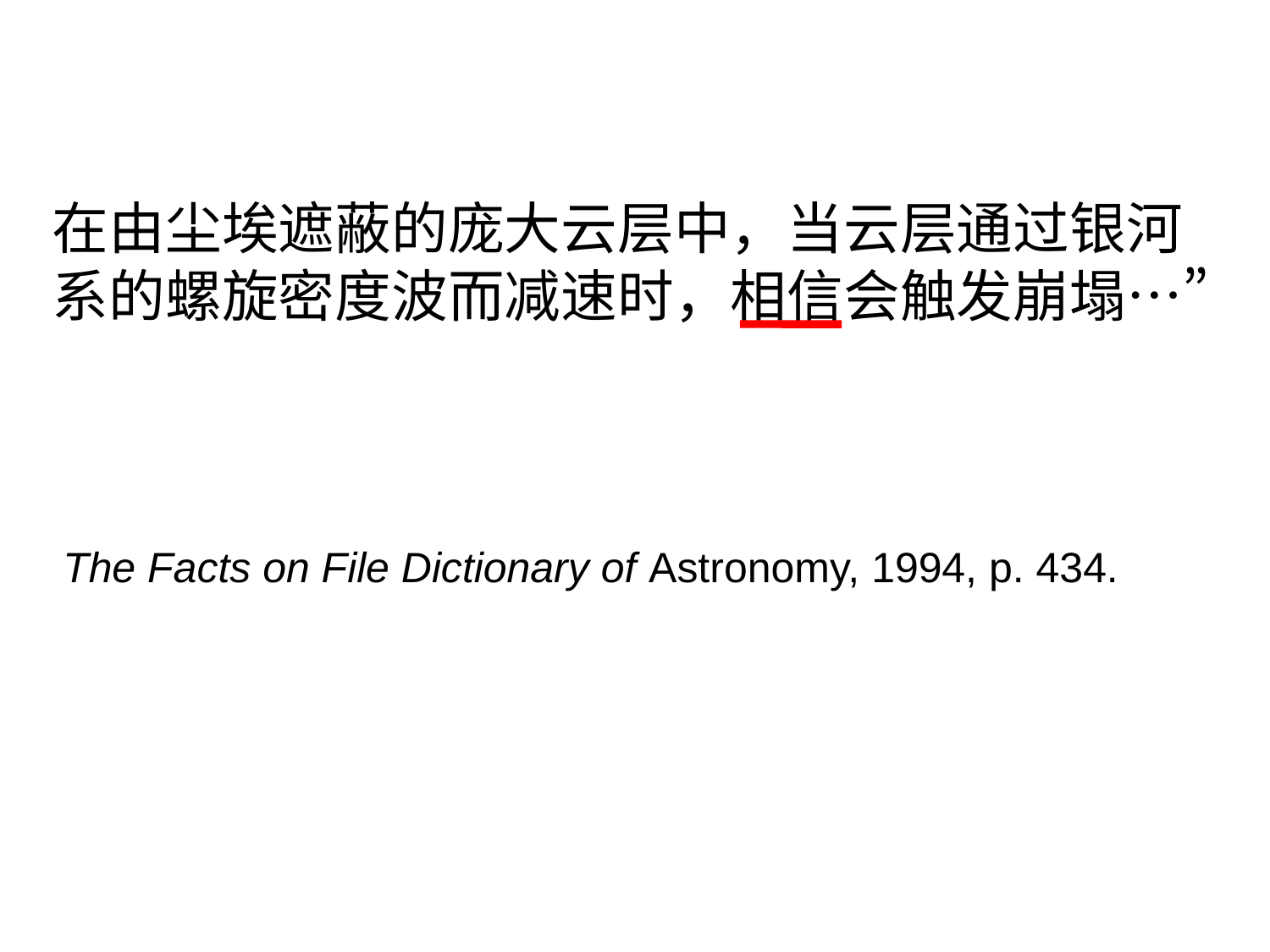

在由尘埃遮蔽的庞大云层中，当云层通过银河系的螺旋密度波而减速时，相信会触发崩塌…”

The Facts on File Dictionary of Astronomy, 1994, p. 434.